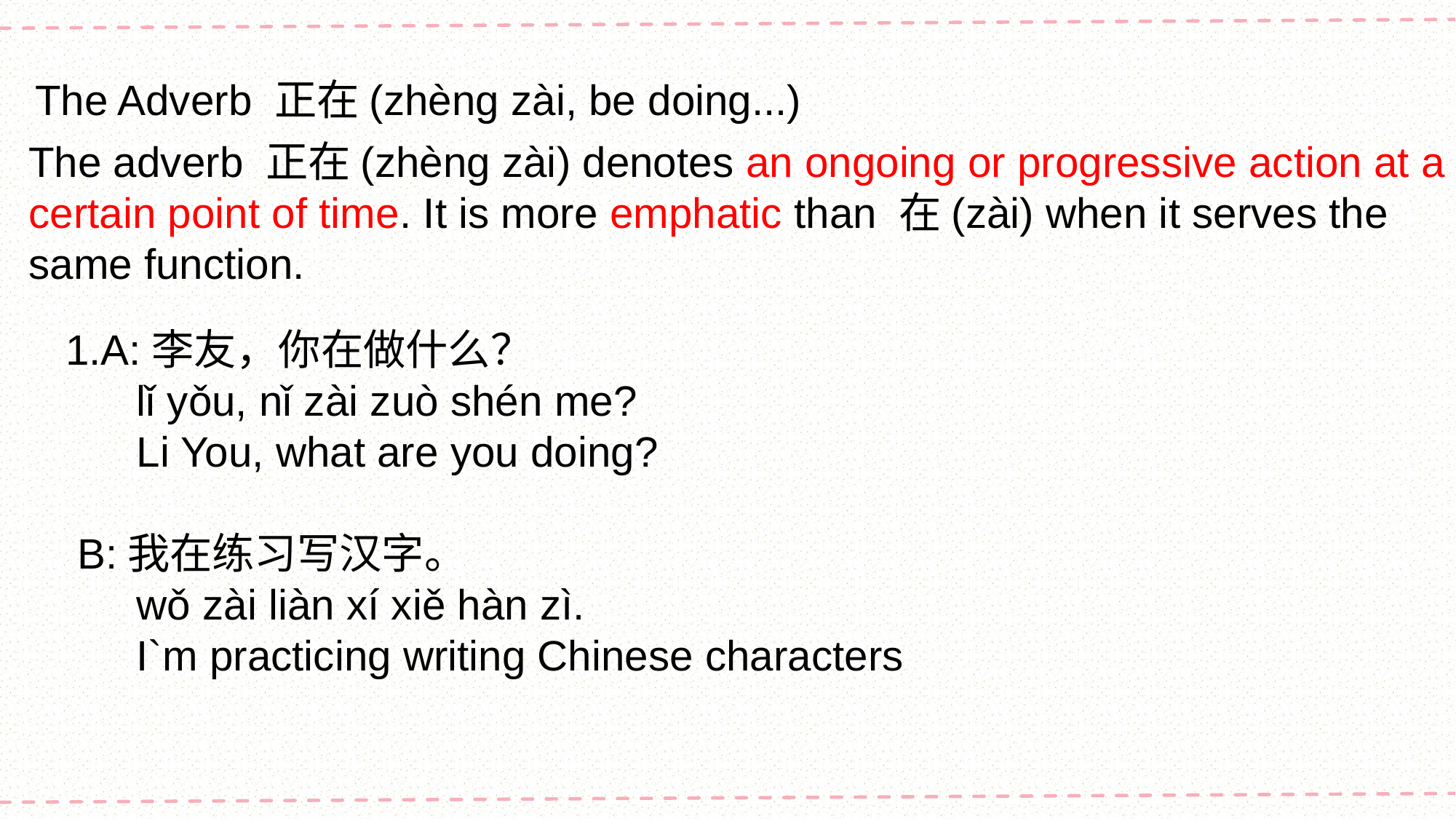

The Adverb 正在(zhèng zài, be doing...)
The adverb 正在(zhèng zài) denotes an ongoing or progressive action at a
certain point of time. It is more emphatic than 在(zài) when it serves the same function.

1.A:李友，你在做什么？
      lǐ yǒu, nǐ zài zuò shén me?
      Li You, what are you doing?

 B:我在练习写汉字。
      wǒ zài liàn xí xiě hàn zì.
      I`m practicing writing Chinese characters